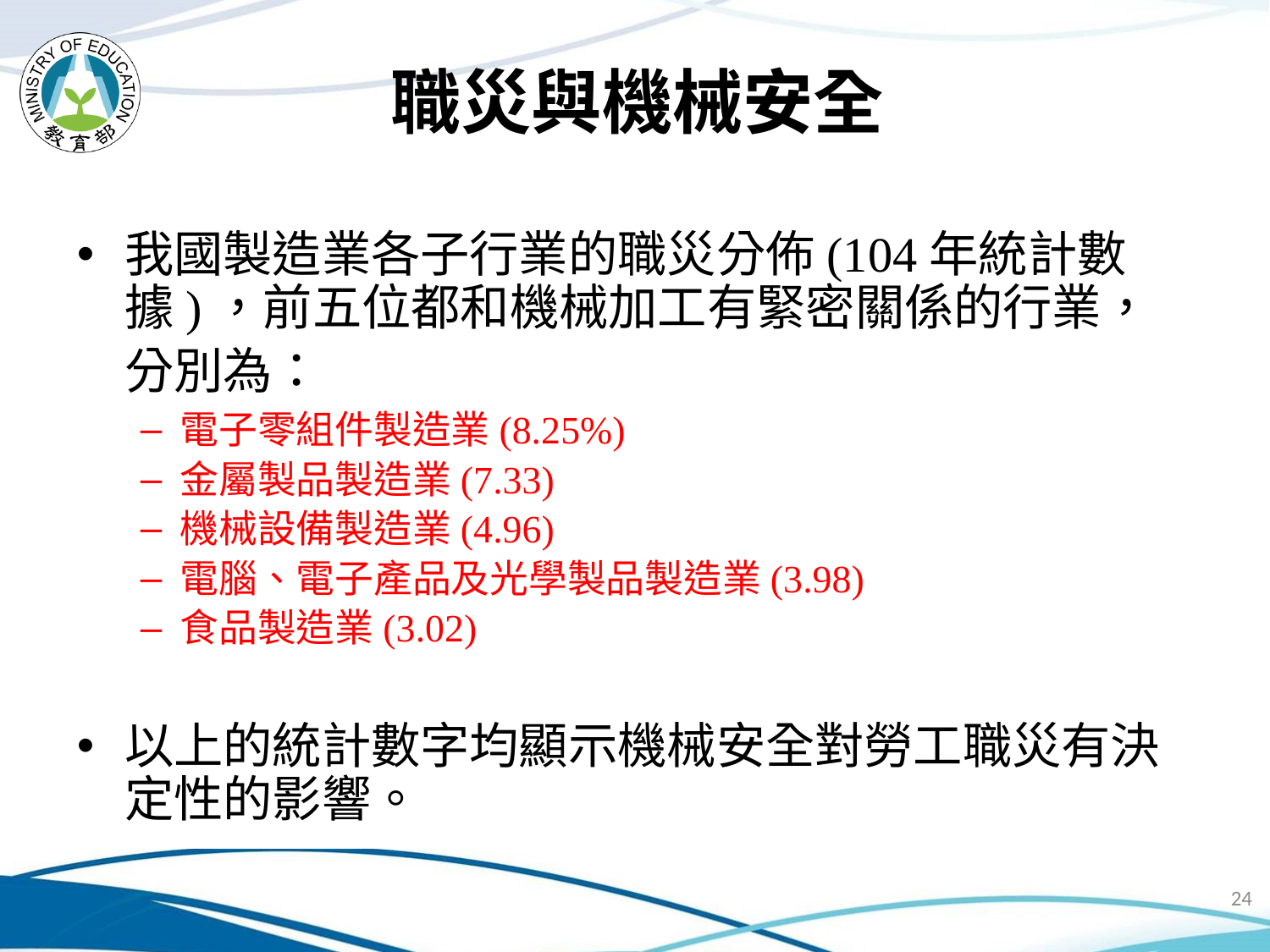

職災與機械安全
我國製造業各子行業的職災分佈(104年統計數據)，前五位都和機械加工有緊密關係的行業，分別為：
電子零組件製造業(8.25%)
金屬製品製造業(7.33)
機械設備製造業(4.96)
電腦、電子產品及光學製品製造業(3.98)
食品製造業(3.02)

以上的統計數字均顯示機械安全對勞工職災有決定性的影響。
24